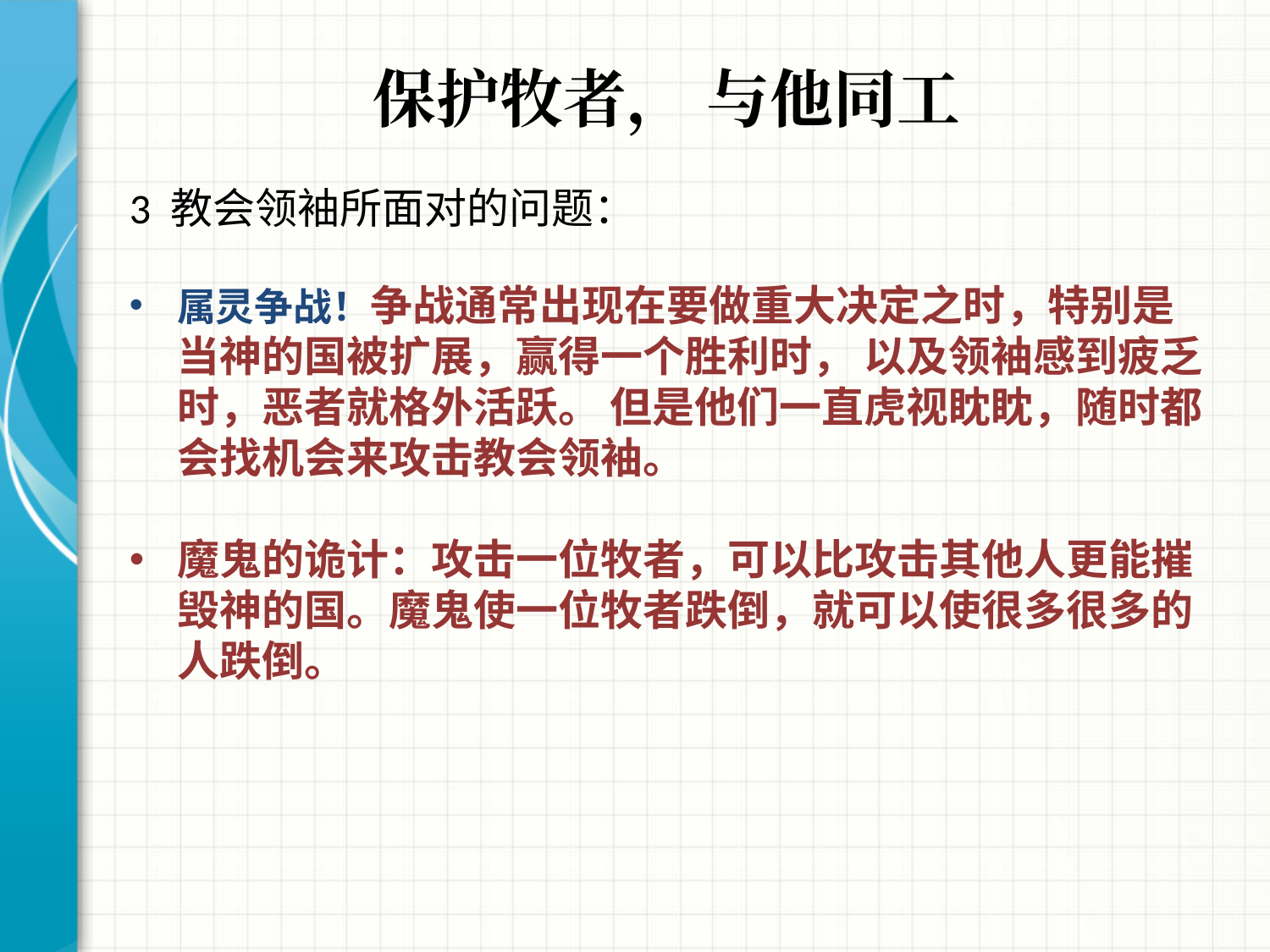

# 保护牧者， 与他同工

3 教会领袖所面对的问题：

属灵争战！争战通常出现在要做重大决定之时，特别是当神的国被扩展，赢得一个胜利时， 以及领袖感到疲乏时，恶者就格外活跃。 但是他们一直虎视眈眈，随时都会找机会来攻击教会领袖。

魔鬼的诡计：攻击一位牧者，可以比攻击其他人更能摧毁神的国。魔鬼使一位牧者跌倒，就可以使很多很多的人跌倒。